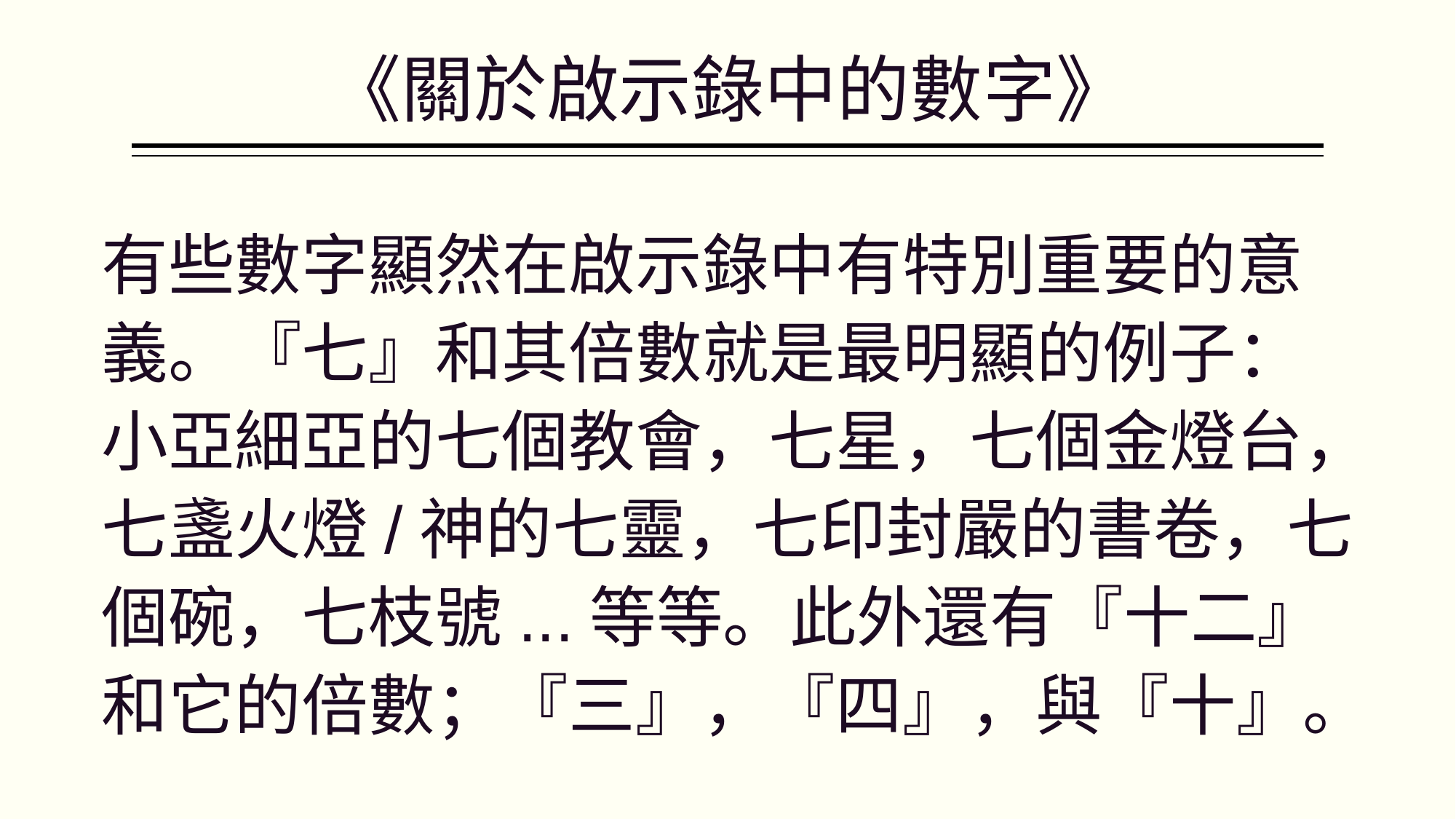

# 《關於啟示錄中的數字》
有些數字顯然在啟示錄中有特別重要的意義。『七』和其倍數就是最明顯的例子：小亞細亞的七個教會，七星，七個金燈台，七盞火燈/神的七靈，七印封嚴的書卷，七個碗，七枝號...等等。此外還有『十二』和它的倍數；『三』，『四』，與『十』。